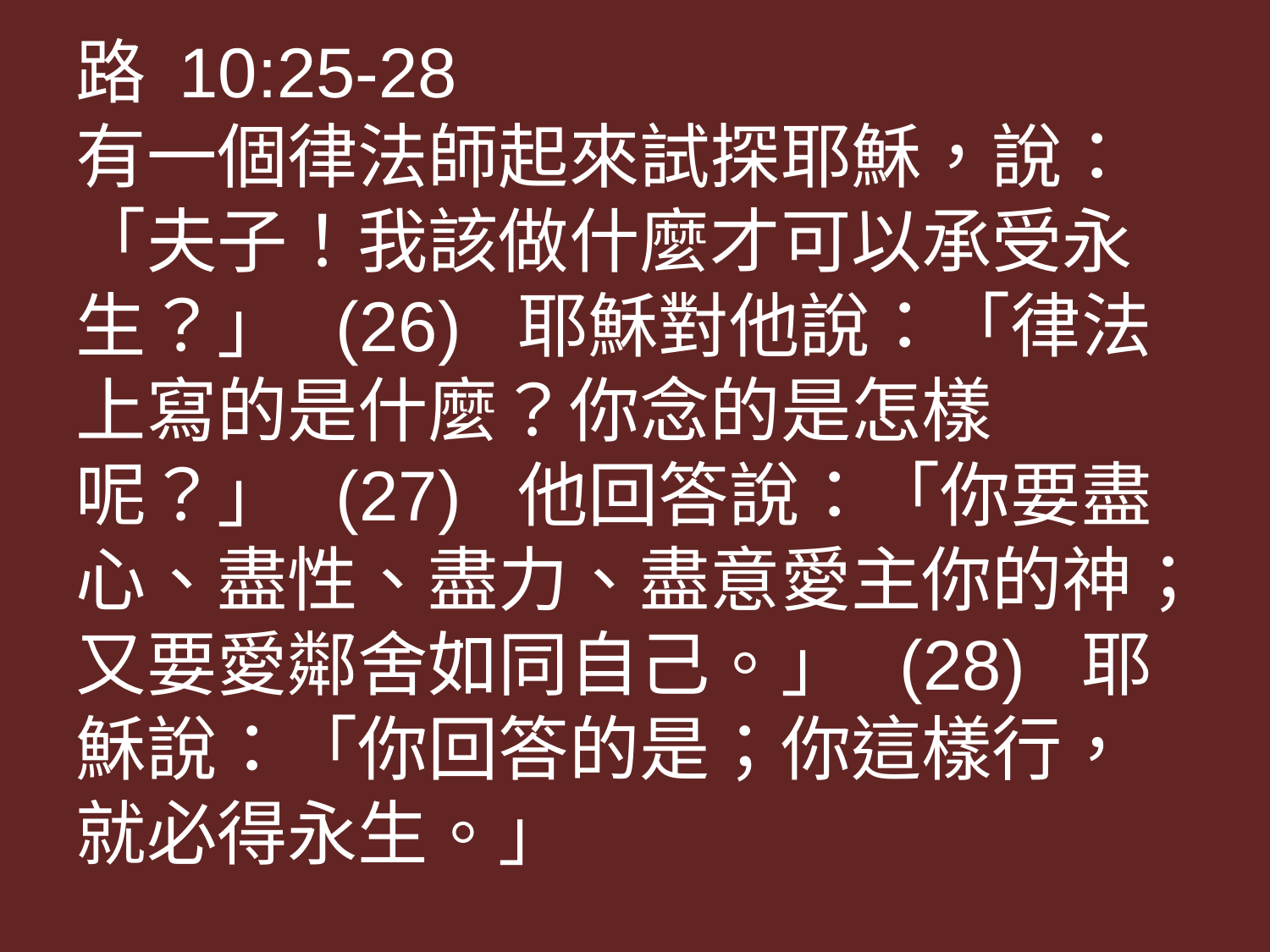

路 10:25-28
有一個律法師起來試探耶穌，說：「夫子！我該做什麼才可以承受永生？」  (26)  耶穌對他說：「律法上寫的是什麼？你念的是怎樣呢？」  (27)  他回答說：「你要盡心、盡性、盡力、盡意愛主你的神；又要愛鄰舍如同自己。」  (28)  耶穌說：「你回答的是；你這樣行，就必得永生。」